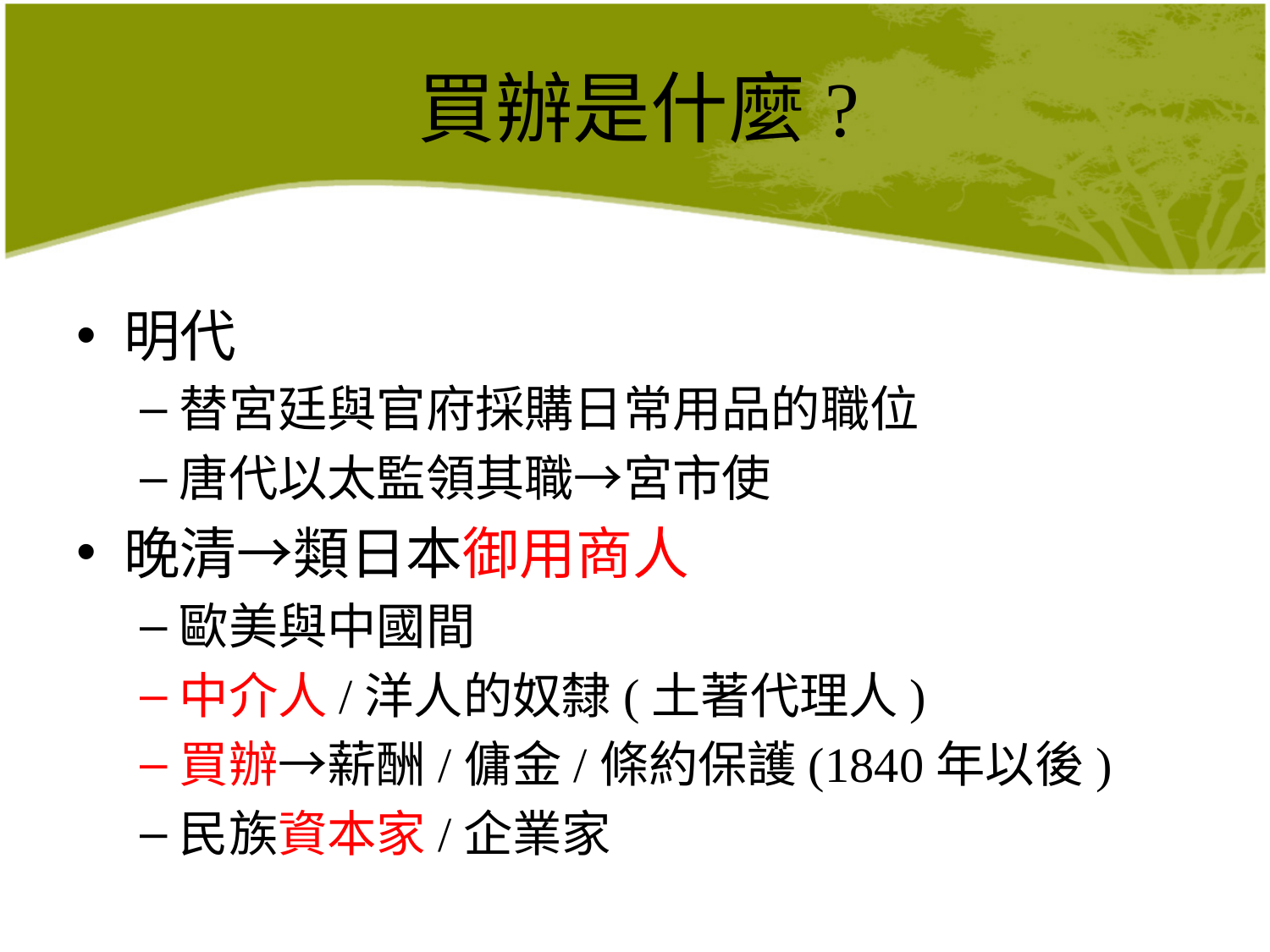

# 買辦是什麼?
明代
替宮廷與官府採購日常用品的職位
唐代以太監領其職→宮市使
晚清→類日本御用商人
歐美與中國間
中介人/洋人的奴隸(土著代理人)
買辦→薪酬/傭金/條約保護(1840年以後)
民族資本家/企業家